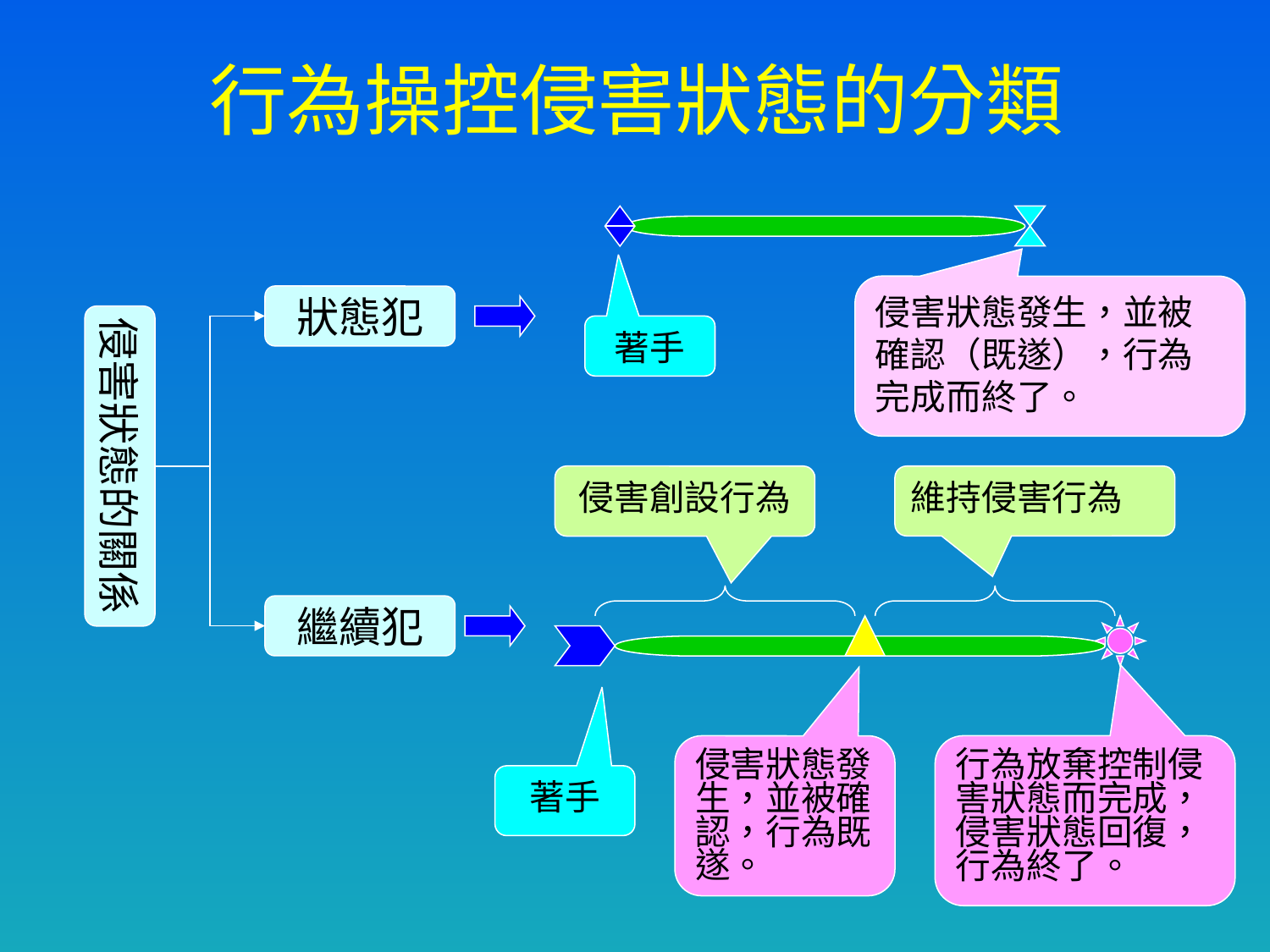

# 行為操控侵害狀態的分類

侵害狀態發生，並被確認（既遂），行為完成而終了。
狀態犯

侵害狀態的關係
著手
侵害創設行為
維持侵害行為

繼續犯

侵害狀態發生，並被確認，行為既遂。
行為放棄控制侵害狀態而完成，侵害狀態回復，行為終了。
著手